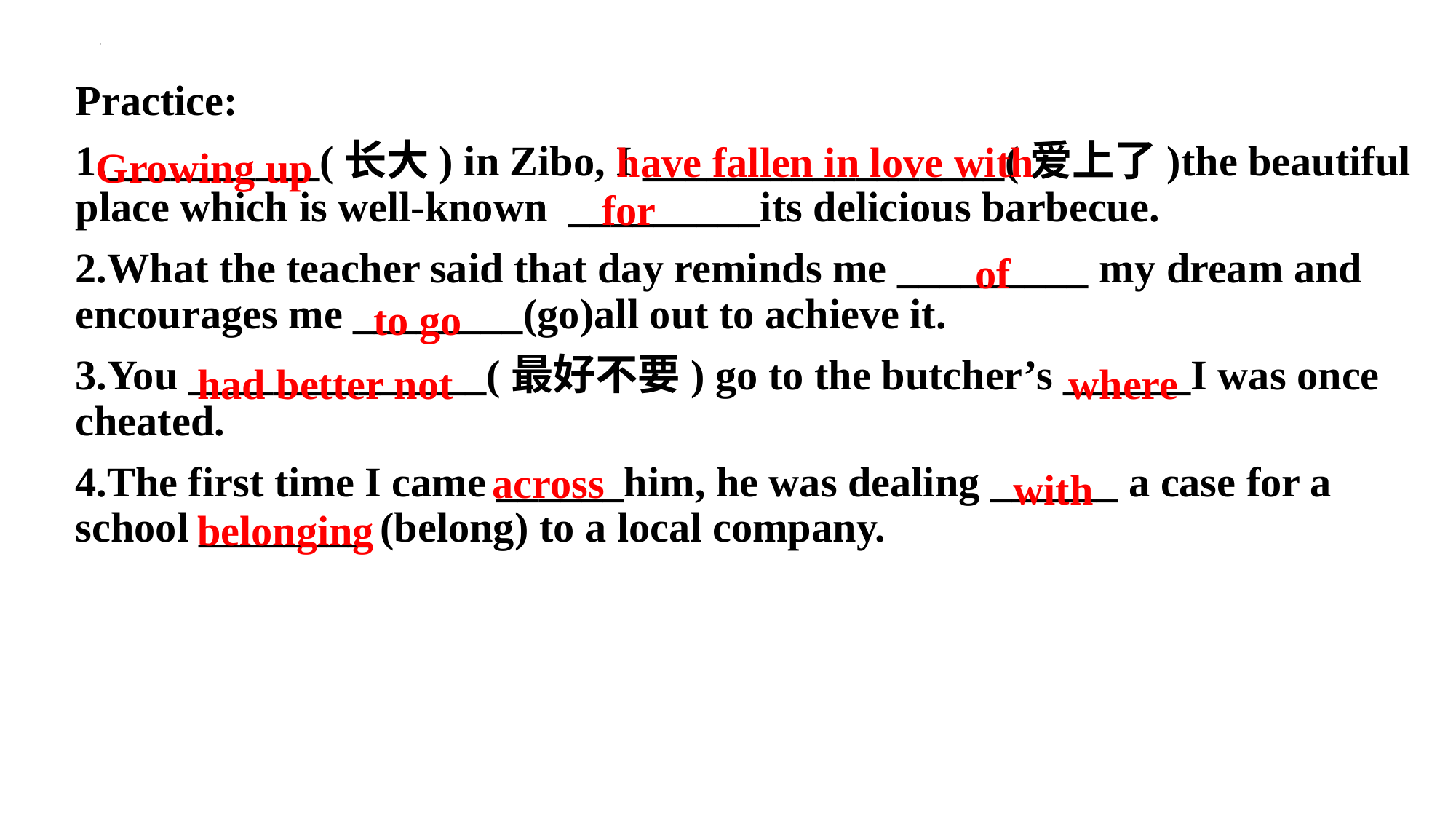

Practice:
1.__________(长大) in Zibo, I _________________(爱上了)the beautiful place which is well-known  _________its delicious barbecue.
2.What the teacher said that day reminds me _________ my dream and encourages me ________(go)all out to achieve it.
3.You ______________(最好不要) go to the butcher’s ______I was once cheated.
4.The first time I came ______him, he was dealing ______ a case for a school ________ (belong) to a local company.
have fallen in love with
Growing up
for
of
to go
had better not
where
across
with
belonging